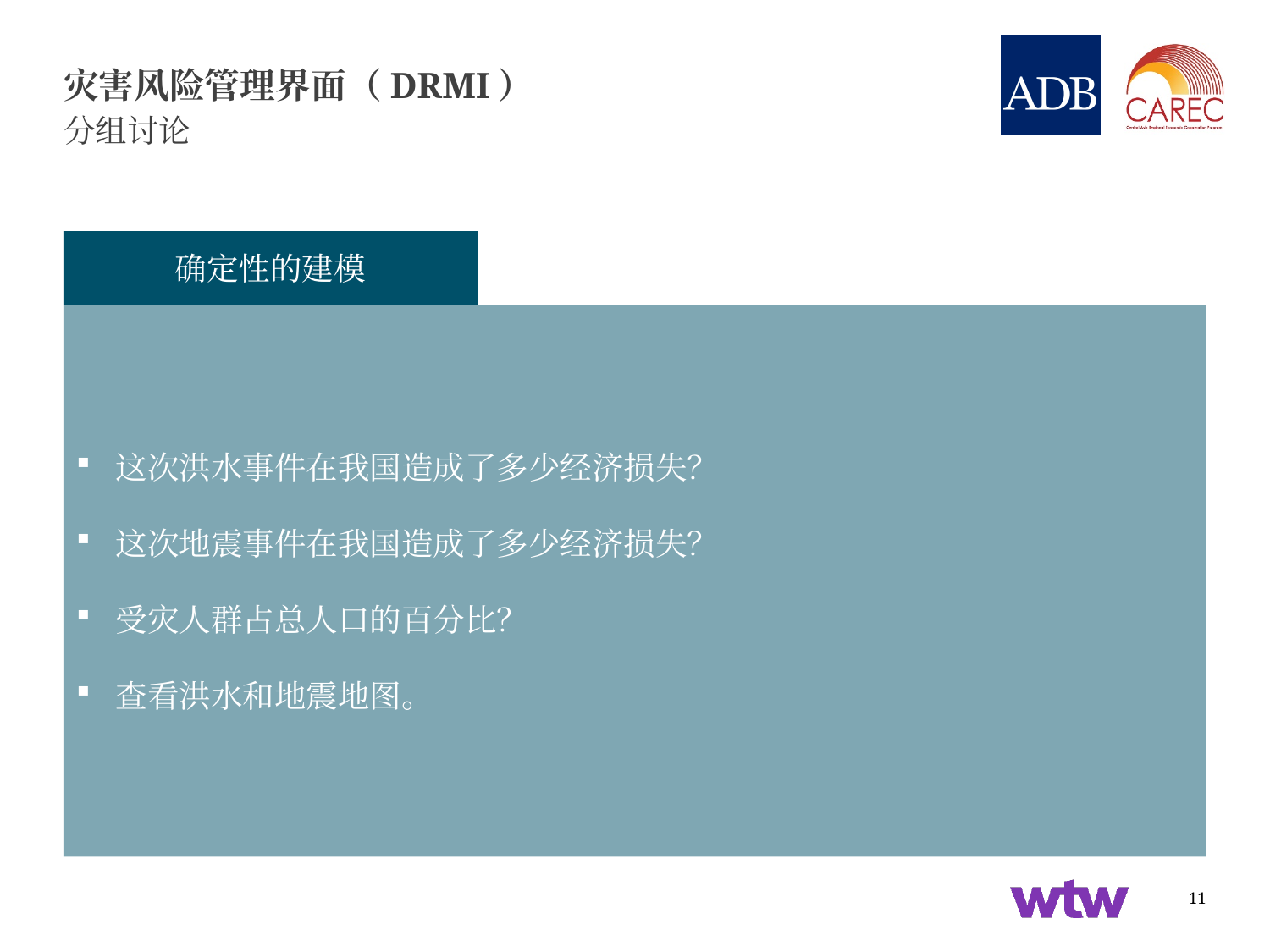

# 灾害风险管理界面（DRMI）
分组讨论
确定性的建模
这次洪水事件在我国造成了多少经济损失？

这次地震事件在我国造成了多少经济损失？

受灾人群占总人口的百分比？

查看洪水和地震地图。
11